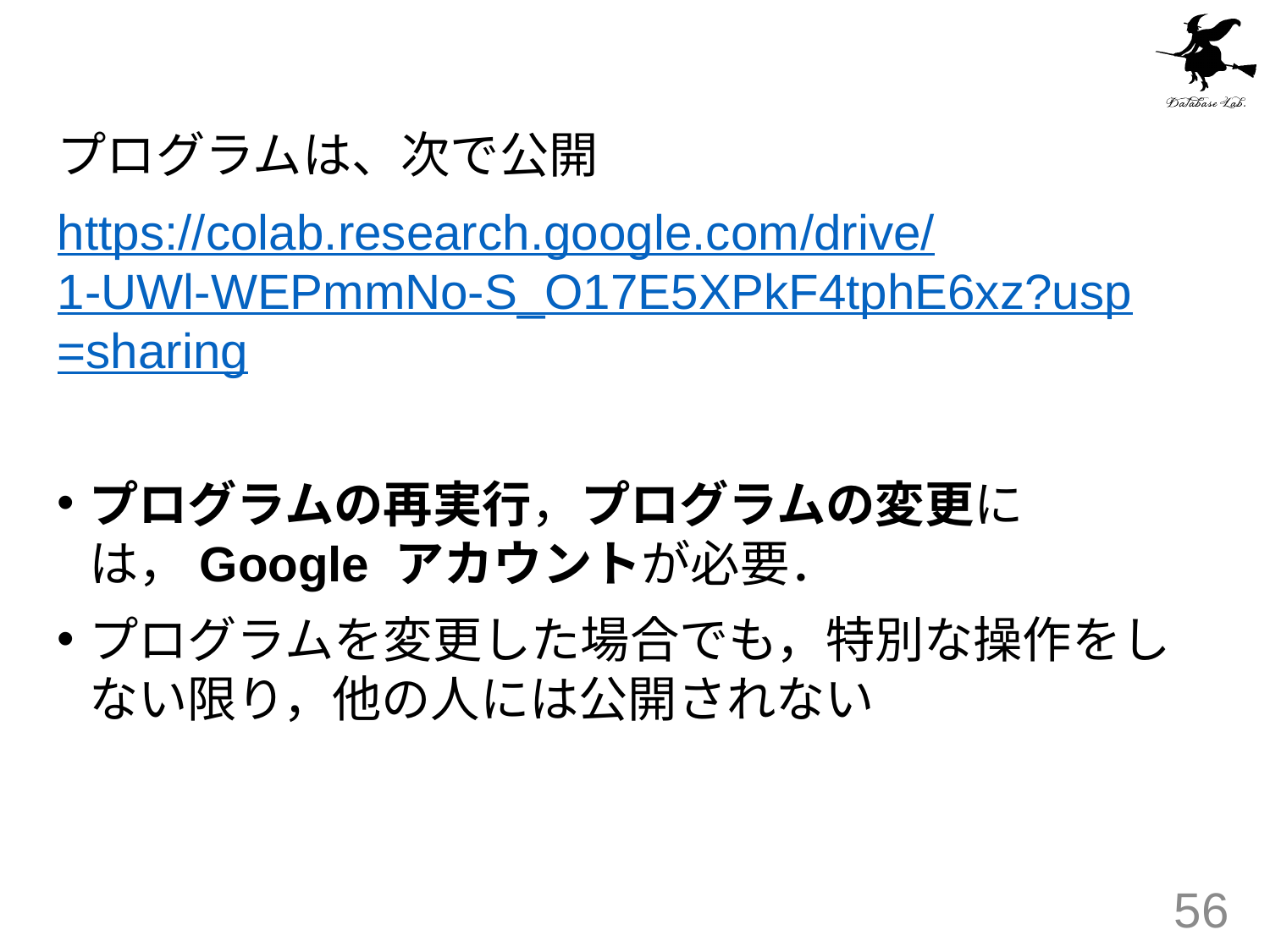

#
プログラムは、次で公開
https://colab.research.google.com/drive/1-UWl-WEPmmNo-S_O17E5XPkF4tphE6xz?usp=sharing

プログラムの再実行，プログラムの変更には，Google アカウントが必要．
プログラムを変更した場合でも，特別な操作をしない限り，他の人には公開されない
56